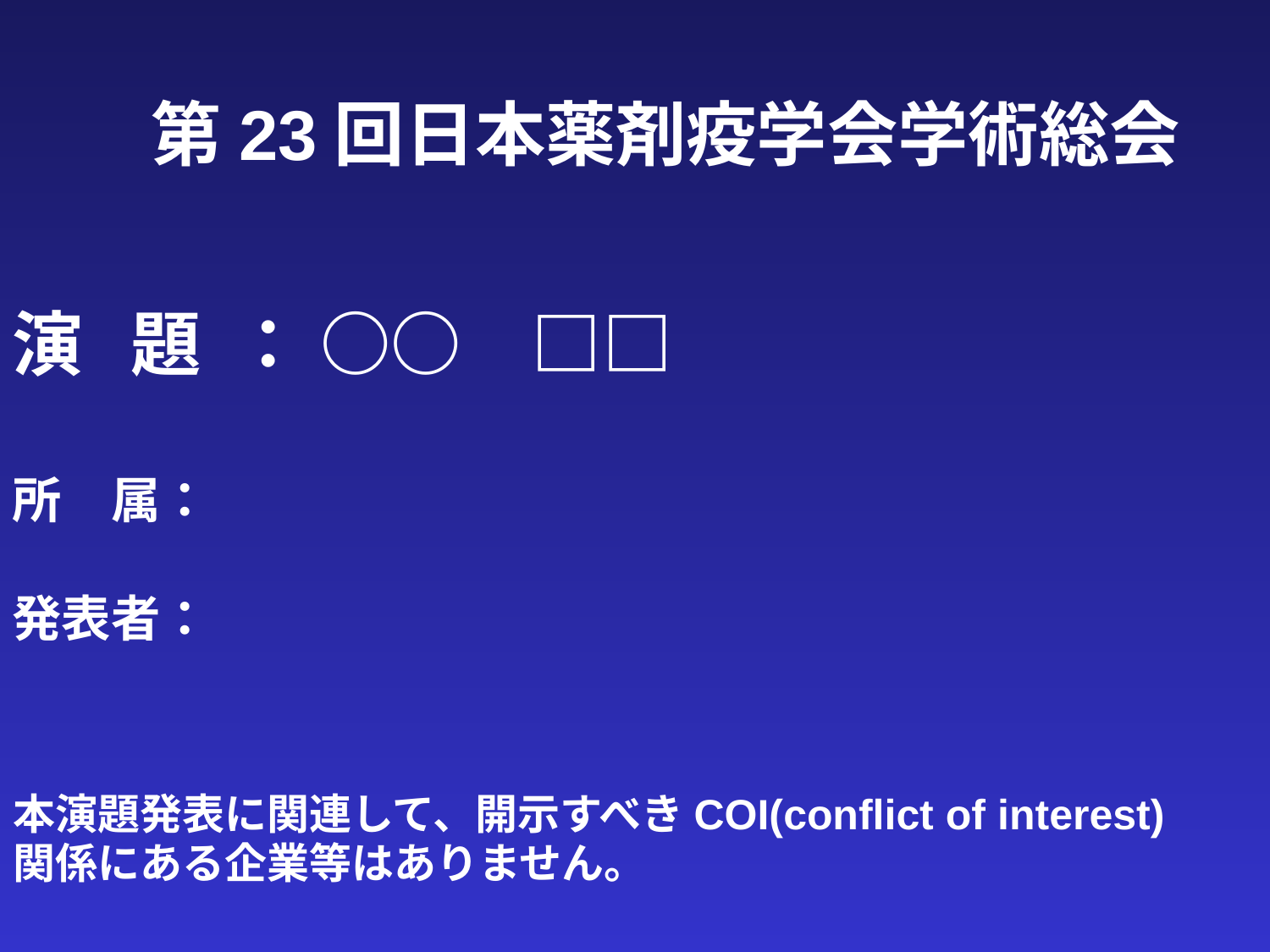

第23回日本薬剤疫学会学術総会
演   題  ： ○○　□□

所　属：

発表者：

本演題発表に関連して、開示すべきCOI(conflict of interest)
関係にある企業等はありません。